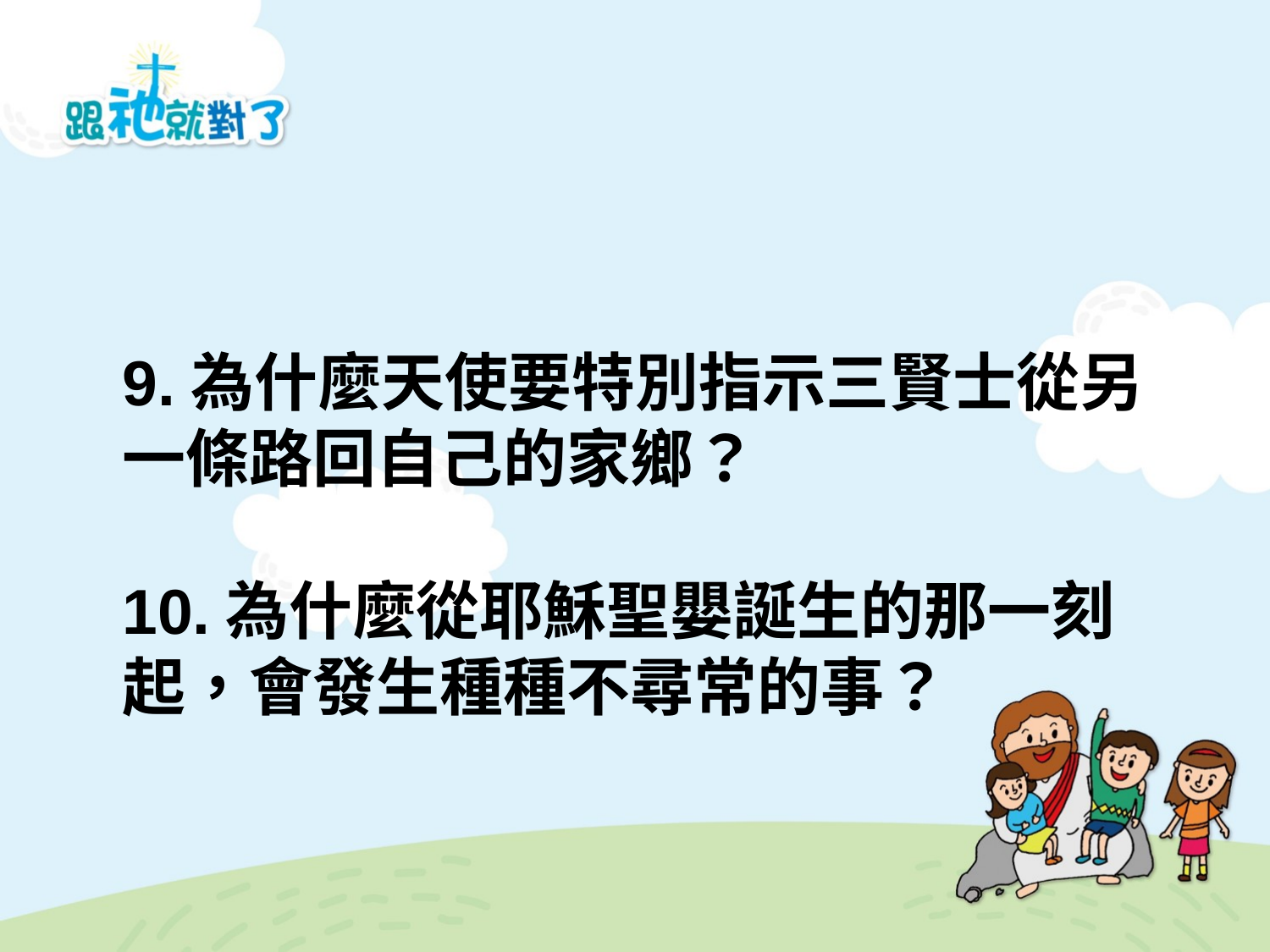

9.為什麼天使要特別指示三賢士從另一條路回自己的家鄉？

10.為什麼從耶穌聖嬰誕生的那一刻起，會發生種種不尋常的事？